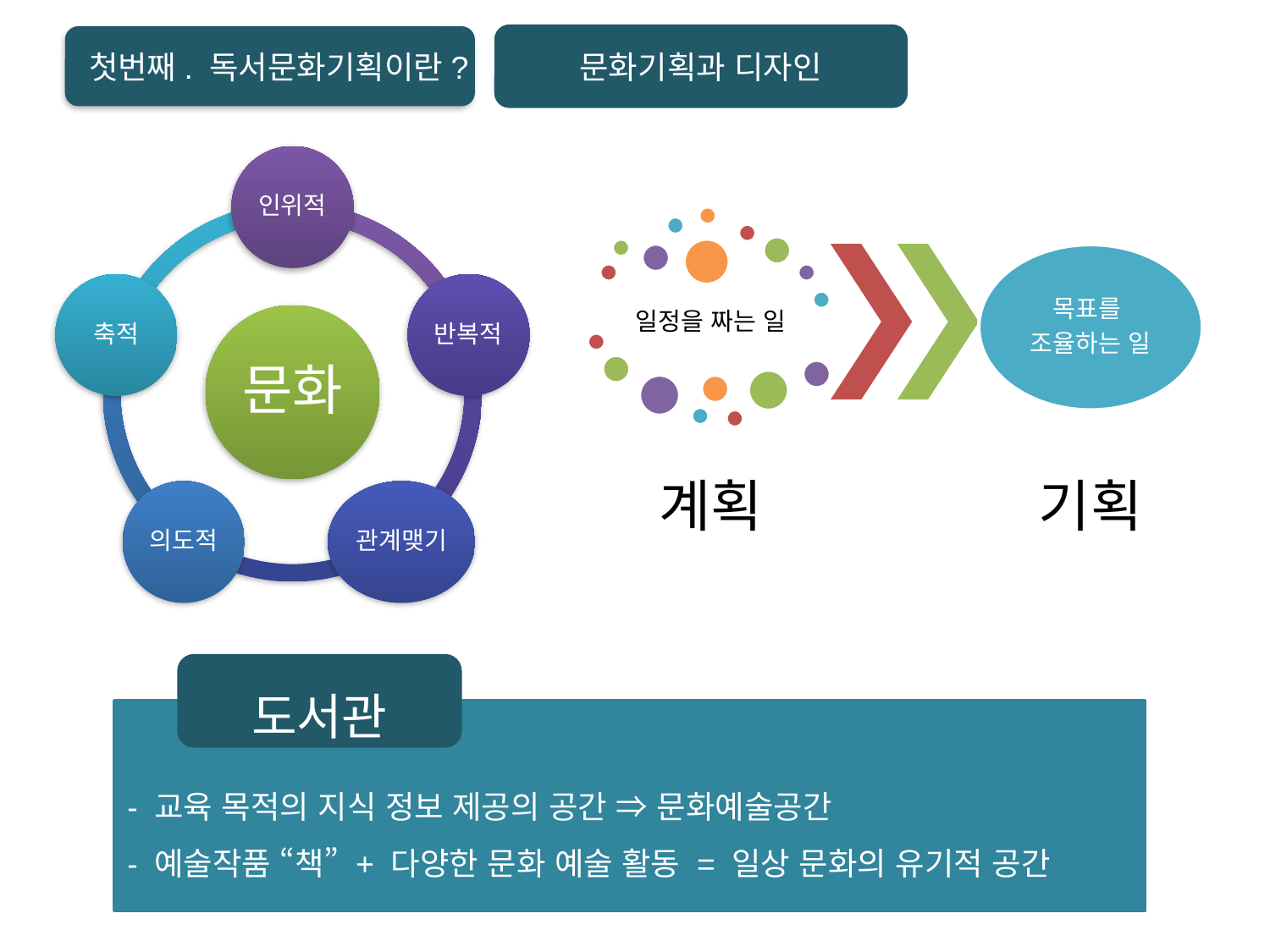

첫번째. 독서문화기획이란?
문화기획과 디자인
문화
인위적
반복적
관계맺기
의도적
축적
일정을 짜는 일
계획
목표를
조율하는 일
기획
도서관

- 교육 목적의 지식 정보 제공의 공간 ⇒ 문화예술공간
- 예술작품 “책” + 다양한 문화 예술 활동 = 일상 문화의 유기적 공간